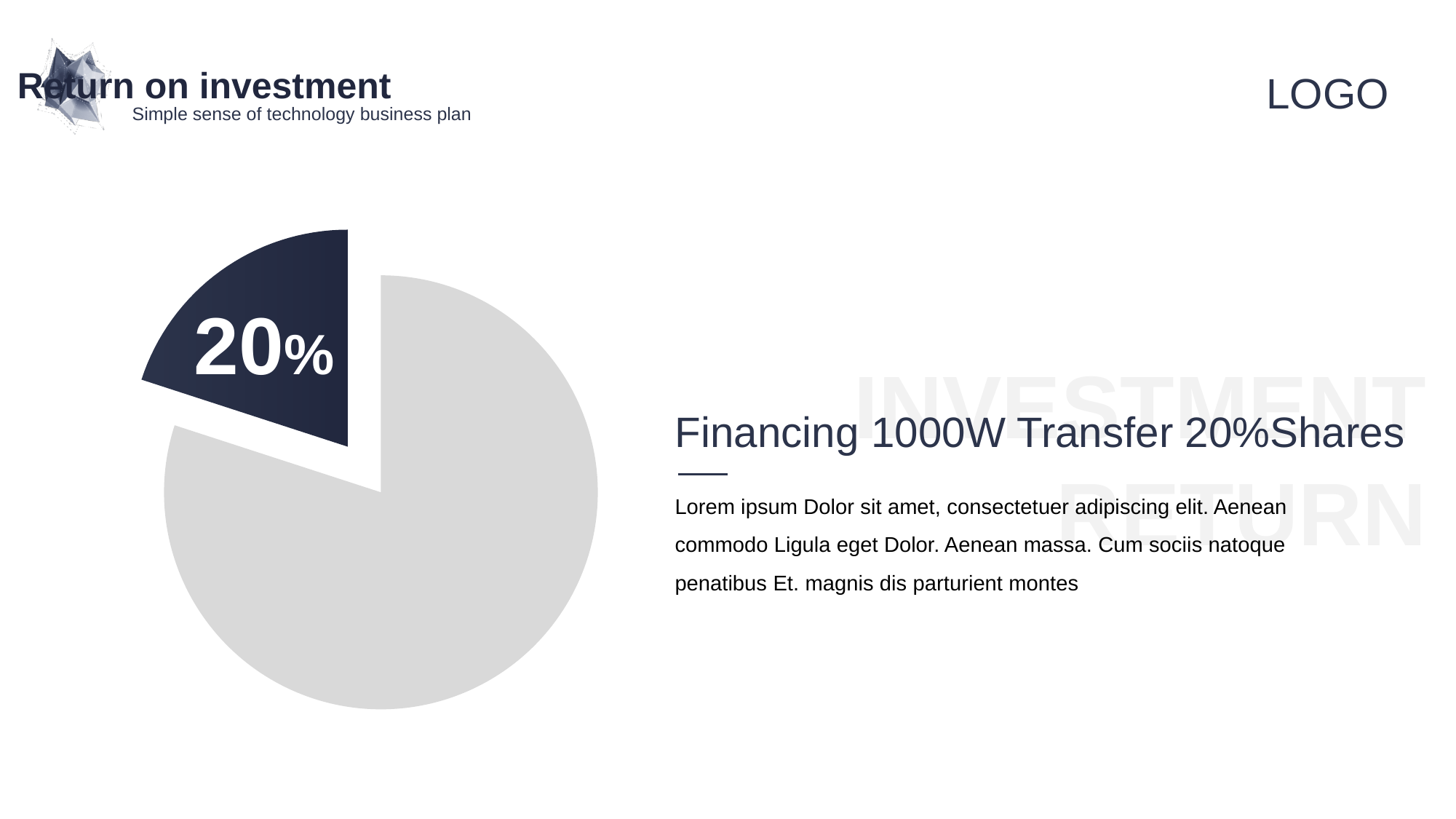

Return on investment
Simple sense of technology business plan

### Chart

| Category | 销售额 |
|---|---|
| 第一季度 | 8.0 |
| 第二季度 | 2.0 |
20%
INVESTMENT
RETURN
Financing 1000W Transfer 20%Shares
Lorem ipsum Dolor sit amet, consectetuer adipiscing elit. Aenean commodo Ligula eget Dolor. Aenean massa. Cum sociis natoque penatibus Et. magnis dis parturient montes